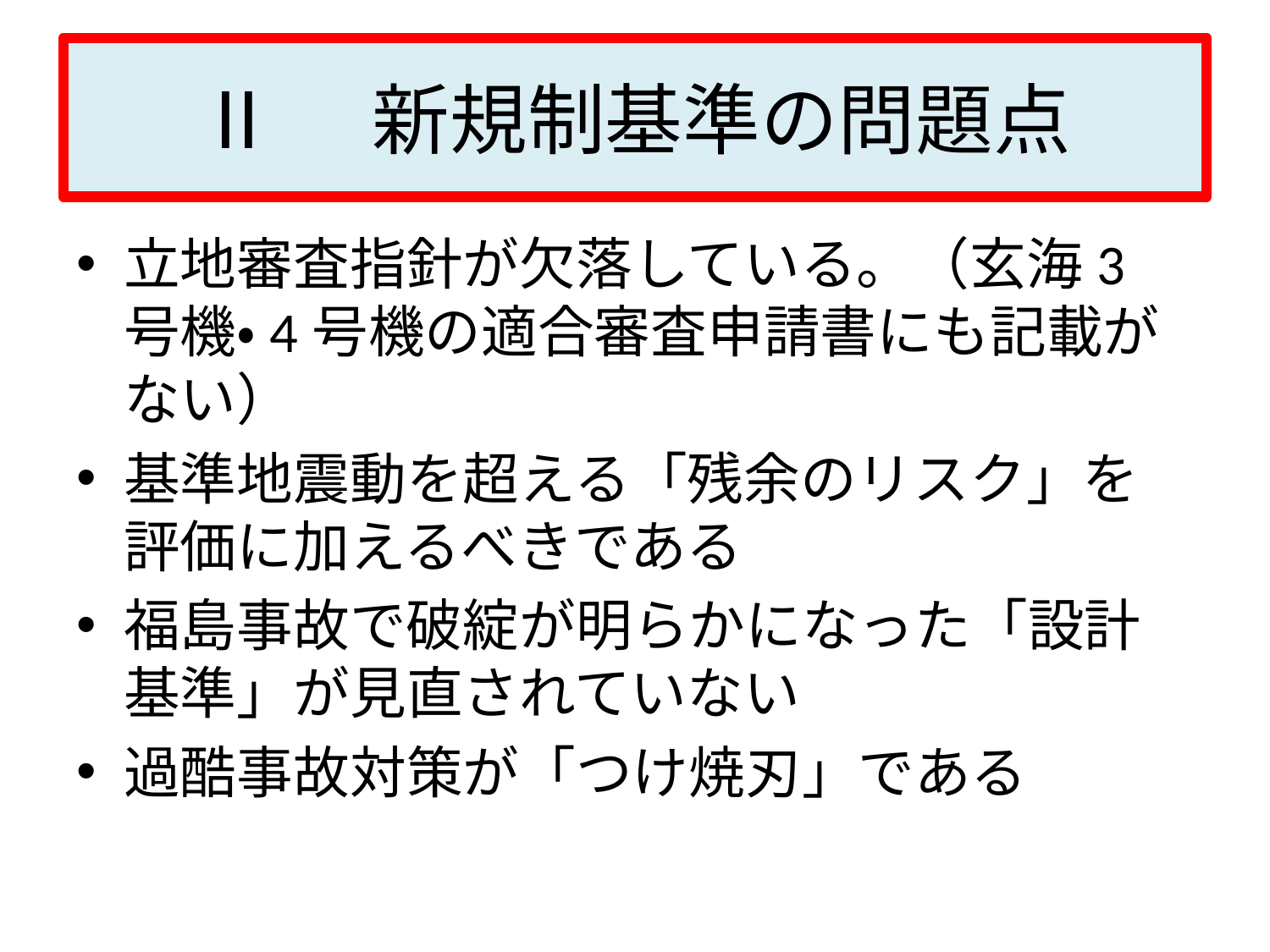

# Ⅱ　新規制基準の問題点
立地審査指針が欠落している。（玄海3号機・4号機の適合審査申請書にも記載がない）
基準地震動を超える「残余のリスク」を評価に加えるべきである
福島事故で破綻が明らかになった「設計基準」が見直されていない
過酷事故対策が「つけ焼刃」である